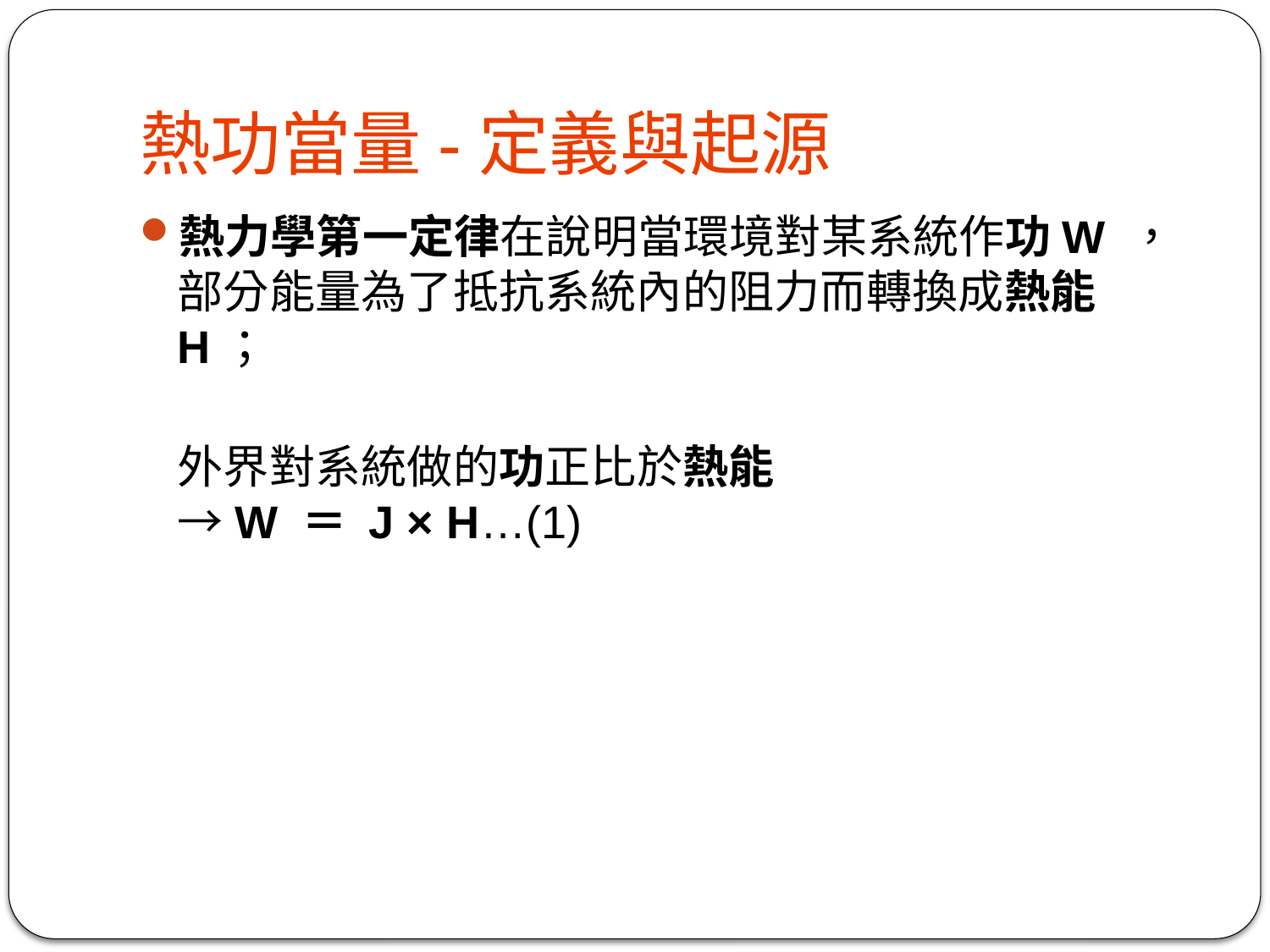

# 熱功當量-定義與起源
熱力學第一定律在說明當環境對某系統作功W ，部分能量為了抵抗系統內的阻力而轉換成熱能H；
外界對系統做的功正比於熱能
→W ＝ J × H…(1)